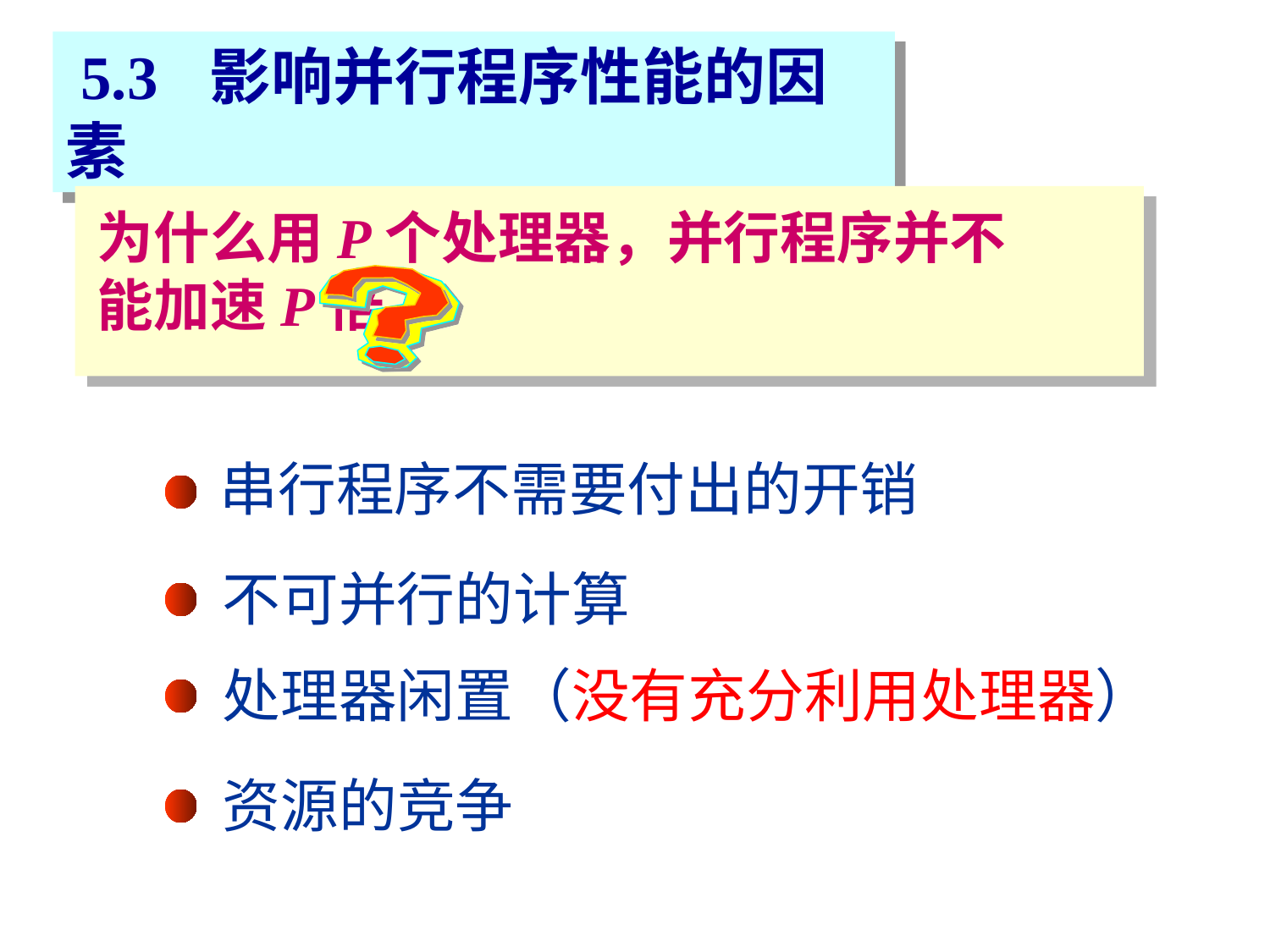

5.3 影响并行程序性能的因素

为什么用P个处理器，并行程序并不能加速P倍

串行程序不需要付出的开销

不可并行的计算

处理器闲置（没有充分利用处理器）

资源的竞争